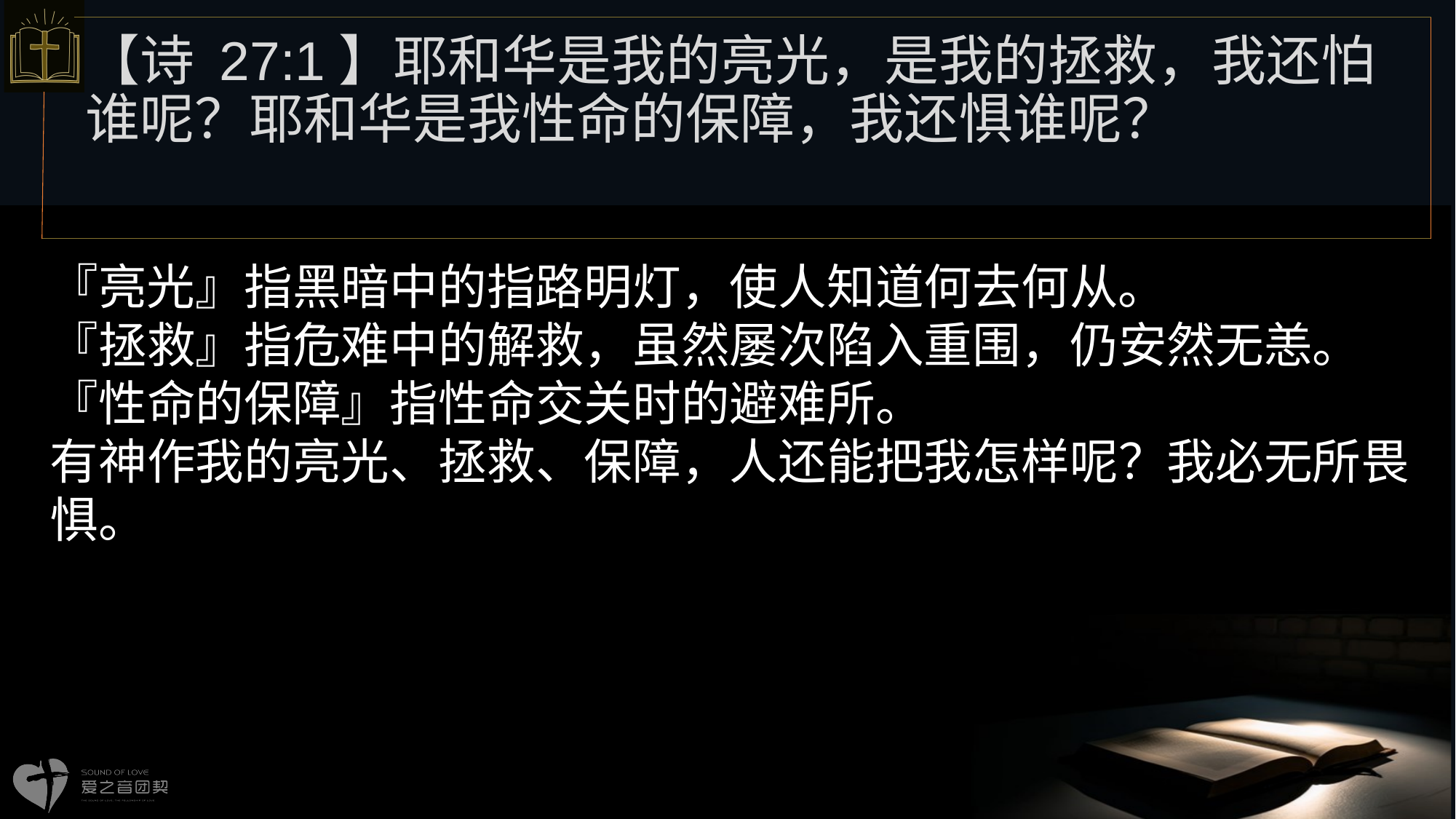

【诗 27:1】耶和华是我的亮光，是我的拯救，我还怕谁呢？耶和华是我性命的保障，我还惧谁呢？
# 『亮光』指黑暗中的指路明灯，使人知道何去何从。 『拯救』指危难中的解救，虽然屡次陷入重围，仍安然无恙。 『性命的保障』指性命交关时的避难所。 有神作我的亮光、拯救、保障，人还能把我怎样呢？我必无所畏惧。